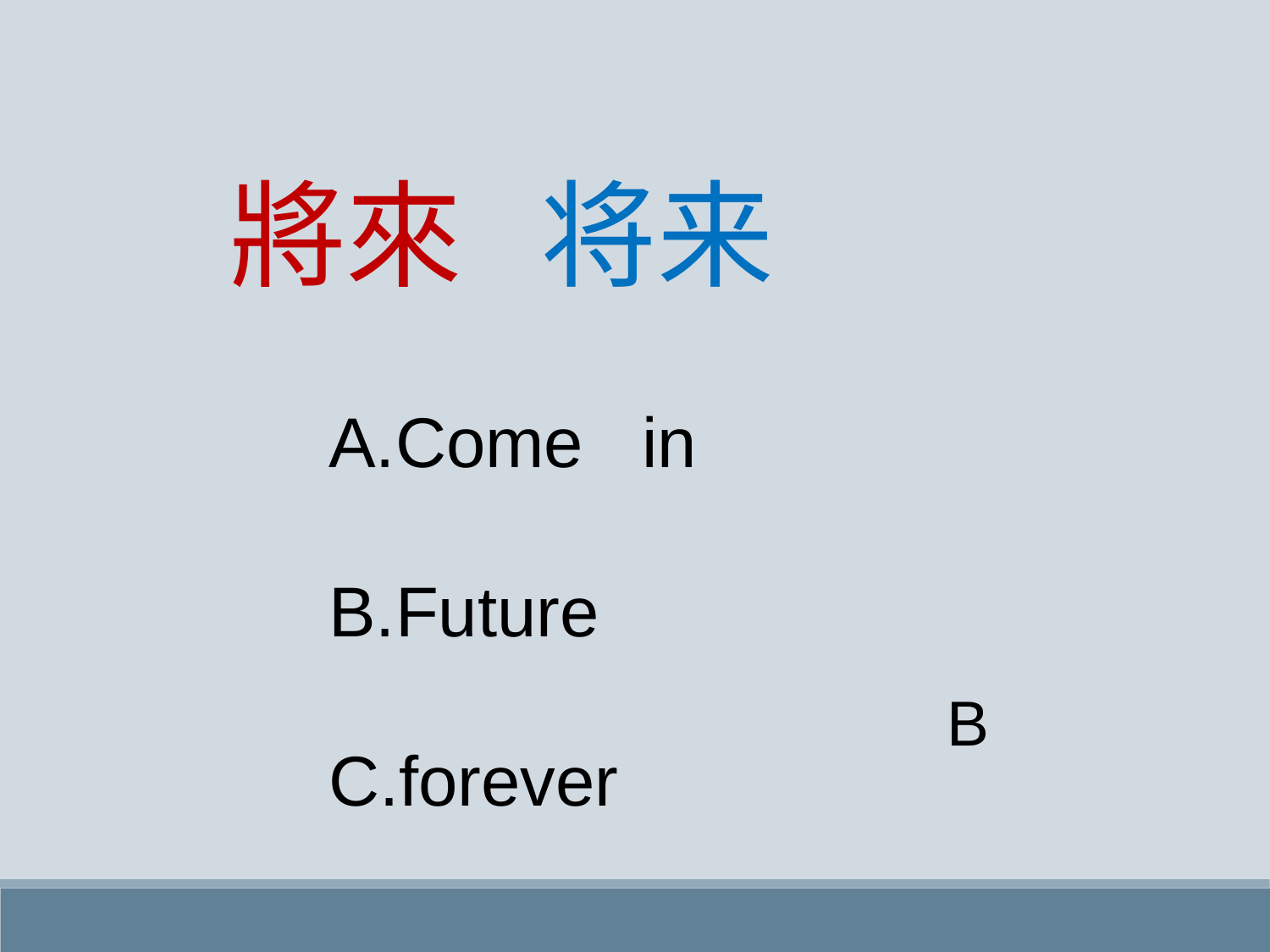

將來   将来
Come   in

Future

forever
B